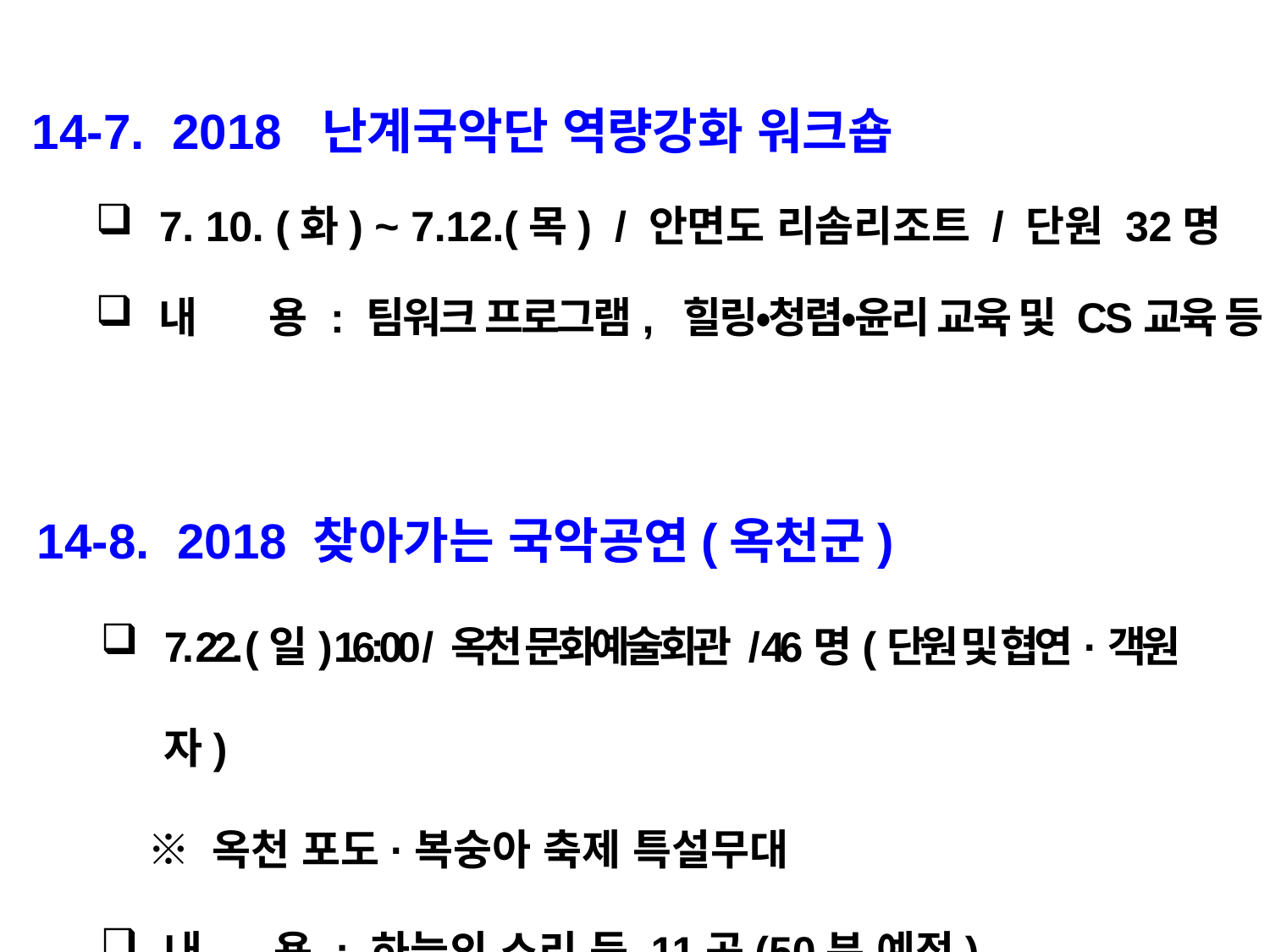

14-7.  2018  난계국악단 역량강화 워크숍
7. 10. (화) ~ 7.12.(목)  / 안면도 리솜리조트 / 단원 32명
내      용 : 팀워크 프로그램,  힐링•청렴•윤리 교육 및 CS교육 등
14-8.  2018 찾아가는 국악공연(옥천군)
7. 22. (일) 16:00 / 옥천 문화예술회관 / 46명(단원 및 협연·객원자)
    ※ 옥천 포도·복숭아 축제 특설무대
내      용 : 하늘의 소리 등 11곡(50분 예정)